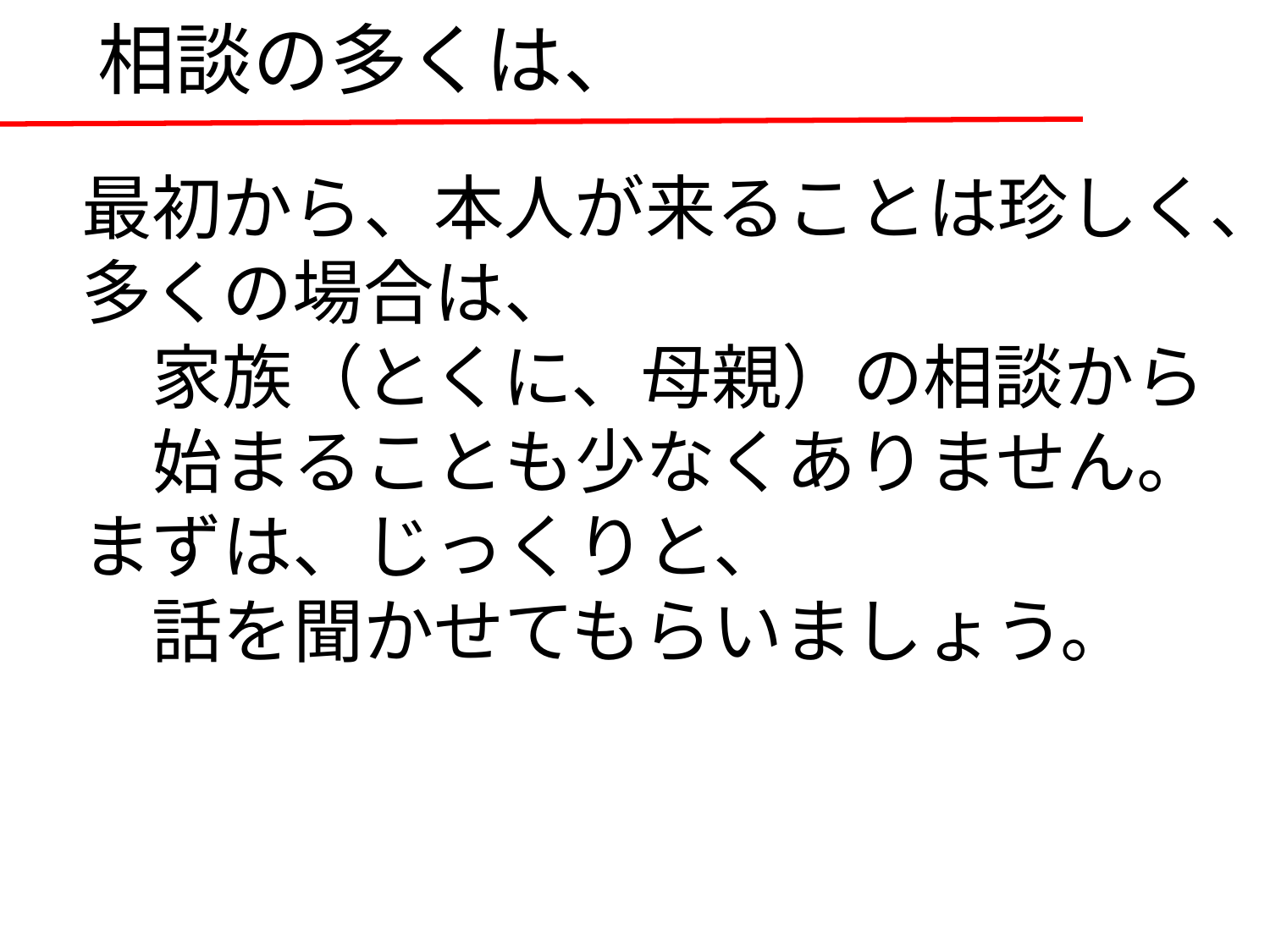

相談の多くは、
最初から、本人が来ることは珍しく、
多くの場合は、
　家族（とくに、母親）の相談から
　始まることも少なくありません。
まずは、じっくりと、
　話を聞かせてもらいましょう。